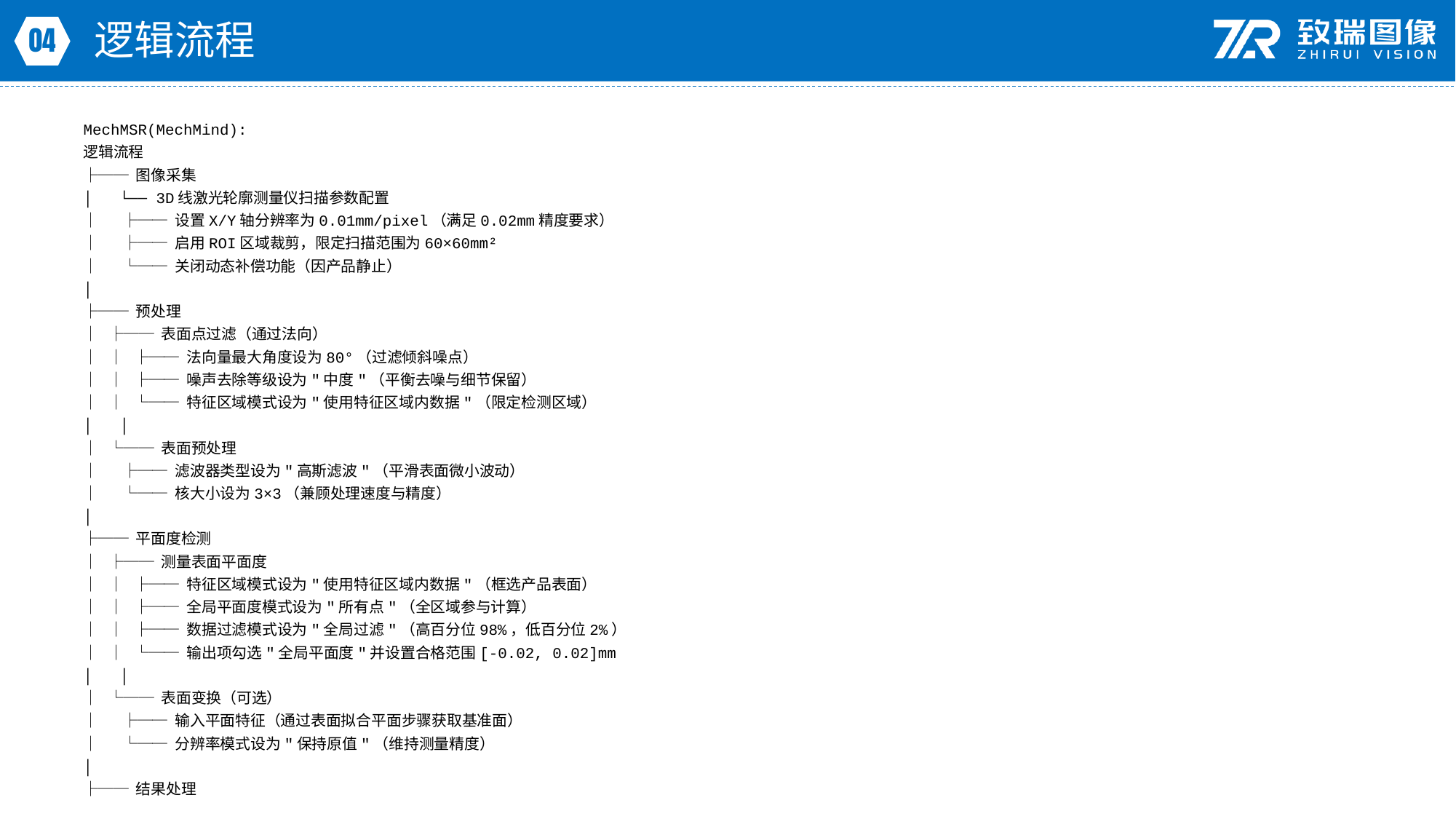

逻辑流程
04

MechMSR(MechMind):
逻辑流程
├── 图像采集
│   └── 3D线激光轮廓测量仪扫描参数配置
│       ├── 设置X/Y轴分辨率为0.01mm/pixel（满足0.02mm精度要求）
│       ├── 启用ROI区域裁剪，限定扫描范围为60×60mm²
│       └── 关闭动态补偿功能（因产品静止）
│
├── 预处理
│   ├── 表面点过滤（通过法向）
│   │   ├── 法向量最大角度设为80°（过滤倾斜噪点）
│   │   ├── 噪声去除等级设为"中度"（平衡去噪与细节保留）
│   │   └── 特征区域模式设为"使用特征区域内数据"（限定检测区域）
│   │
│   └── 表面预处理
│       ├── 滤波器类型设为"高斯滤波"（平滑表面微小波动）
│       └── 核大小设为3×3（兼顾处理速度与精度）
│
├── 平面度检测
│   ├── 测量表面平面度
│   │   ├── 特征区域模式设为"使用特征区域内数据"（框选产品表面）
│   │   ├── 全局平面度模式设为"所有点"（全区域参与计算）
│   │   ├── 数据过滤模式设为"全局过滤"（高百分位98%，低百分位2%）
│   │   └── 输出项勾选"全局平面度"并设置合格范围[-0.02, 0.02]mm
│   │
│   └── 表面变换（可选）
│       ├── 输入平面特征（通过表面拟合平面步骤获取基准面）
│       └── 分辨率模式设为"保持原值"（维持测量精度）
│
├── 结果处理